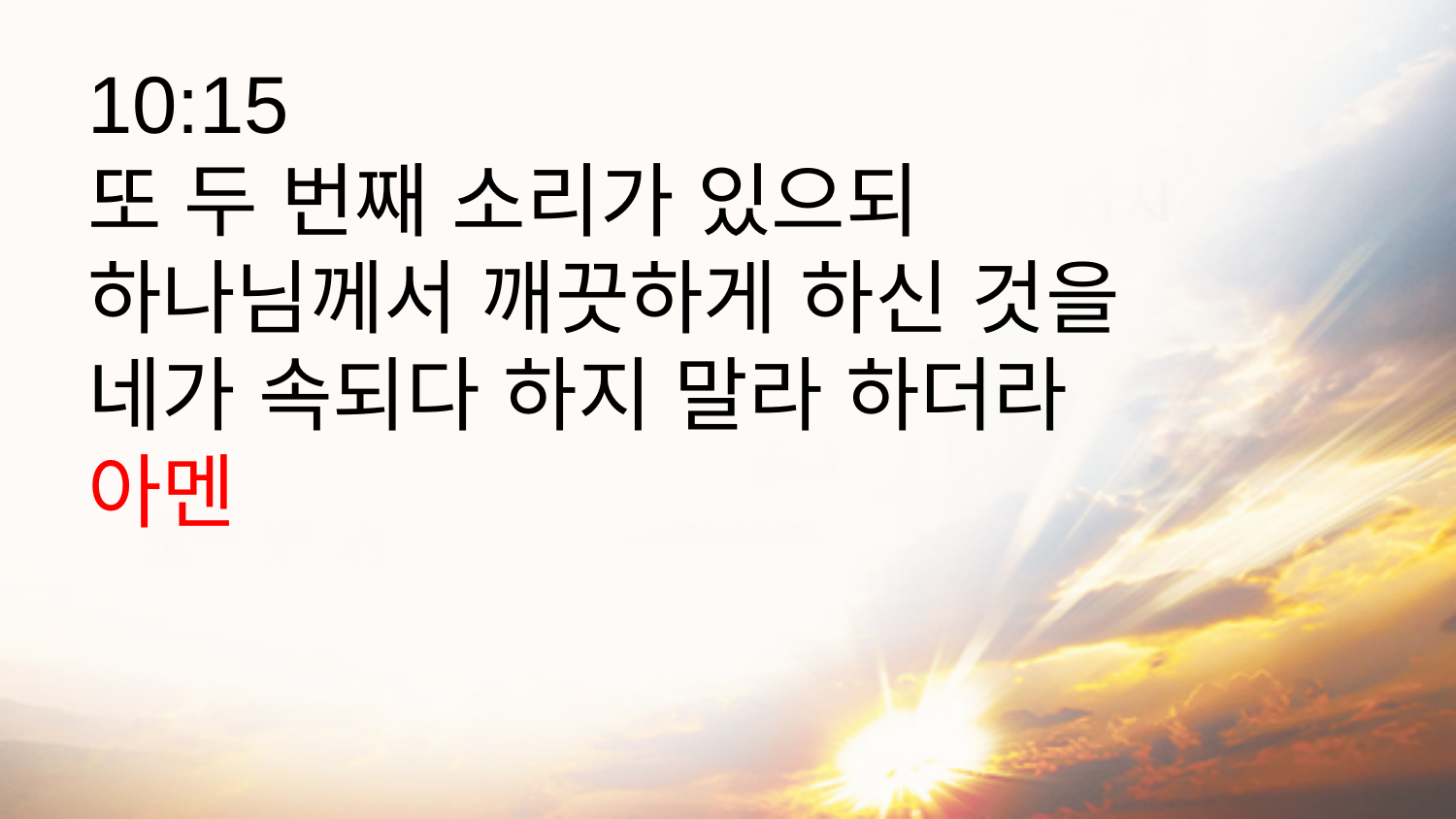

# 10:15 또 두 번째 소리가 있으되 하나님께서 깨끗하게 하신 것을 네가 속되다 하지 말라 하더라 아멘